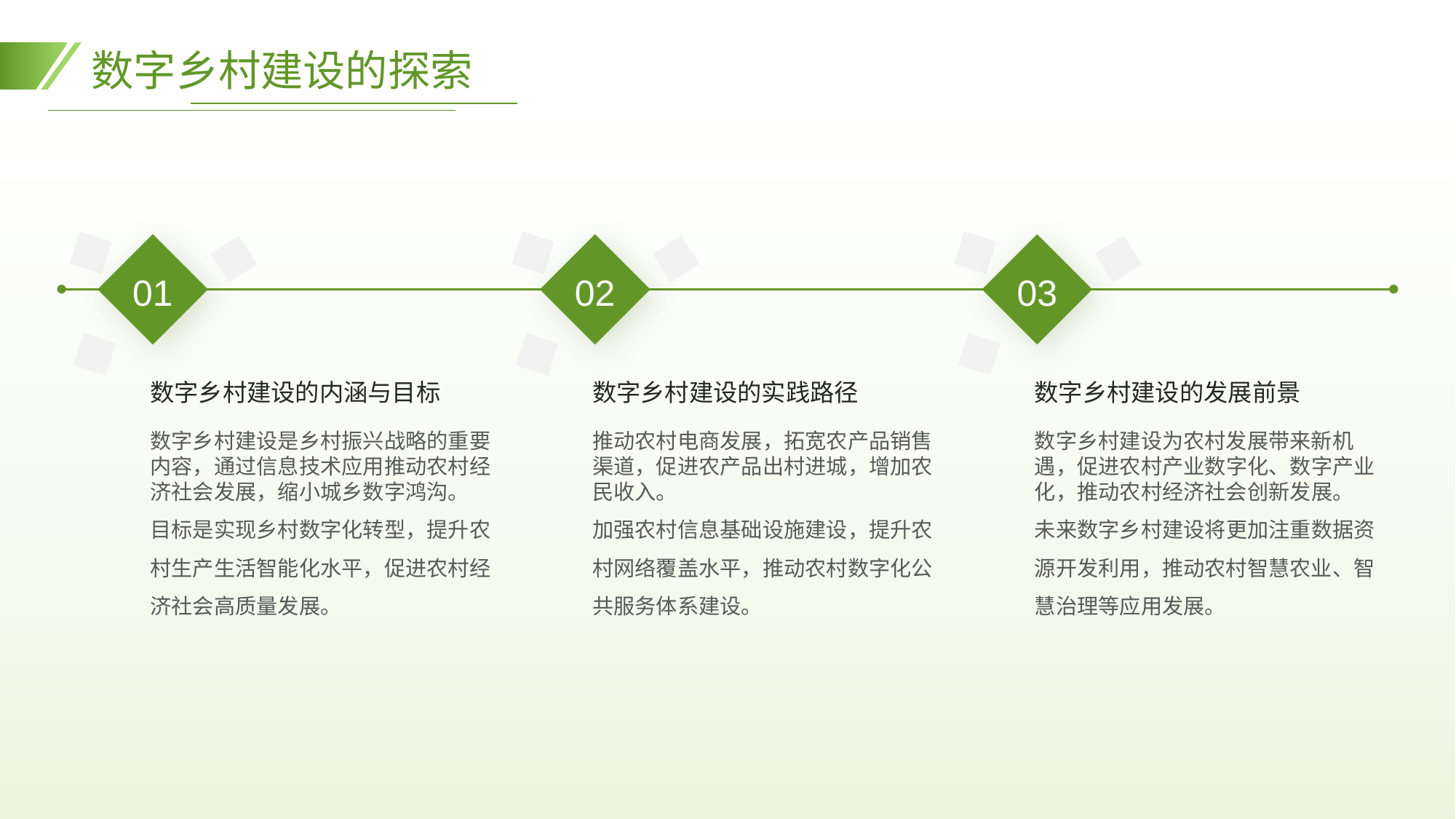

数字乡村建设的探索

01
02
03

数字乡村建设的内涵与目标
数字乡村建设的实践路径
数字乡村建设的发展前景
数字乡村建设是乡村振兴战略的重要内容，通过信息技术应用推动农村经济社会发展，缩小城乡数字鸿沟。
目标是实现乡村数字化转型，提升农村生产生活智能化水平，促进农村经济社会高质量发展。
推动农村电商发展，拓宽农产品销售渠道，促进农产品出村进城，增加农民收入。
加强农村信息基础设施建设，提升农村网络覆盖水平，推动农村数字化公共服务体系建设。
数字乡村建设为农村发展带来新机遇，促进农村产业数字化、数字产业化，推动农村经济社会创新发展。
未来数字乡村建设将更加注重数据资源开发利用，推动农村智慧农业、智慧治理等应用发展。